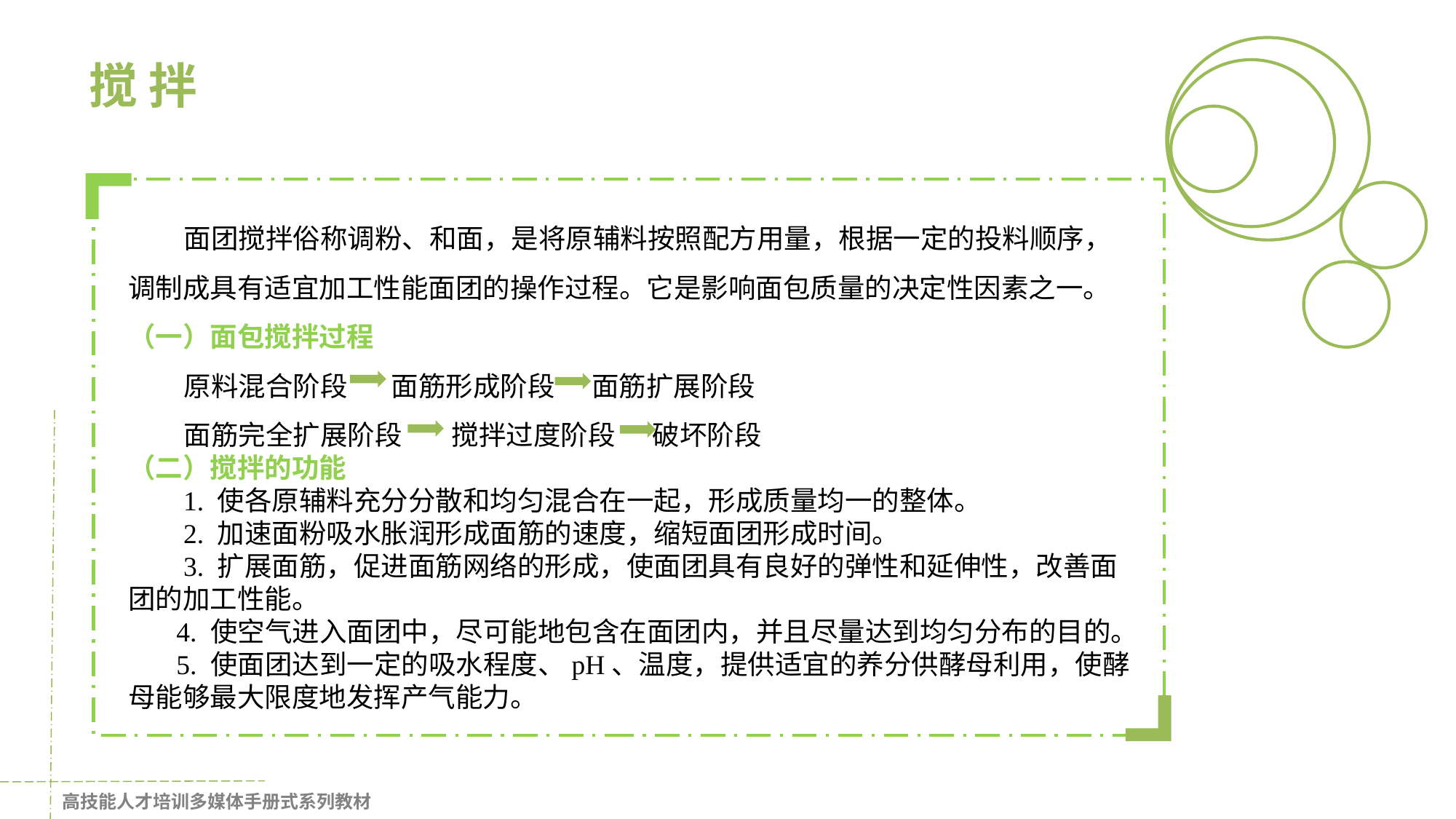

搅 拌

        面团搅拌俗称调粉、和面，是将原辅料按照配方用量，根据一定的投料顺序，调制成具有适宜加工性能面团的操作过程。它是影响面包质量的决定性因素之一。
（一）面包搅拌过程
        原料混合阶段       面筋形成阶段      面筋扩展阶段
        面筋完全扩展阶段        搅拌过度阶段      破坏阶段
（二）搅拌的功能
        1. 使各原辅料充分分散和均匀混合在一起，形成质量均一的整体。
        2. 加速面粉吸水胀润形成面筋的速度，缩短面团形成时间。
        3. 扩展面筋，促进面筋网络的形成，使面团具有良好的弹性和延伸性，改善面团的加工性能。
       4. 使空气进入面团中，尽可能地包含在面团内，并且尽量达到均匀分布的目的。
       5. 使面团达到一定的吸水程度、pH、温度，提供适宜的养分供酵母利用，使酵母能够最大限度地发挥产气能力。